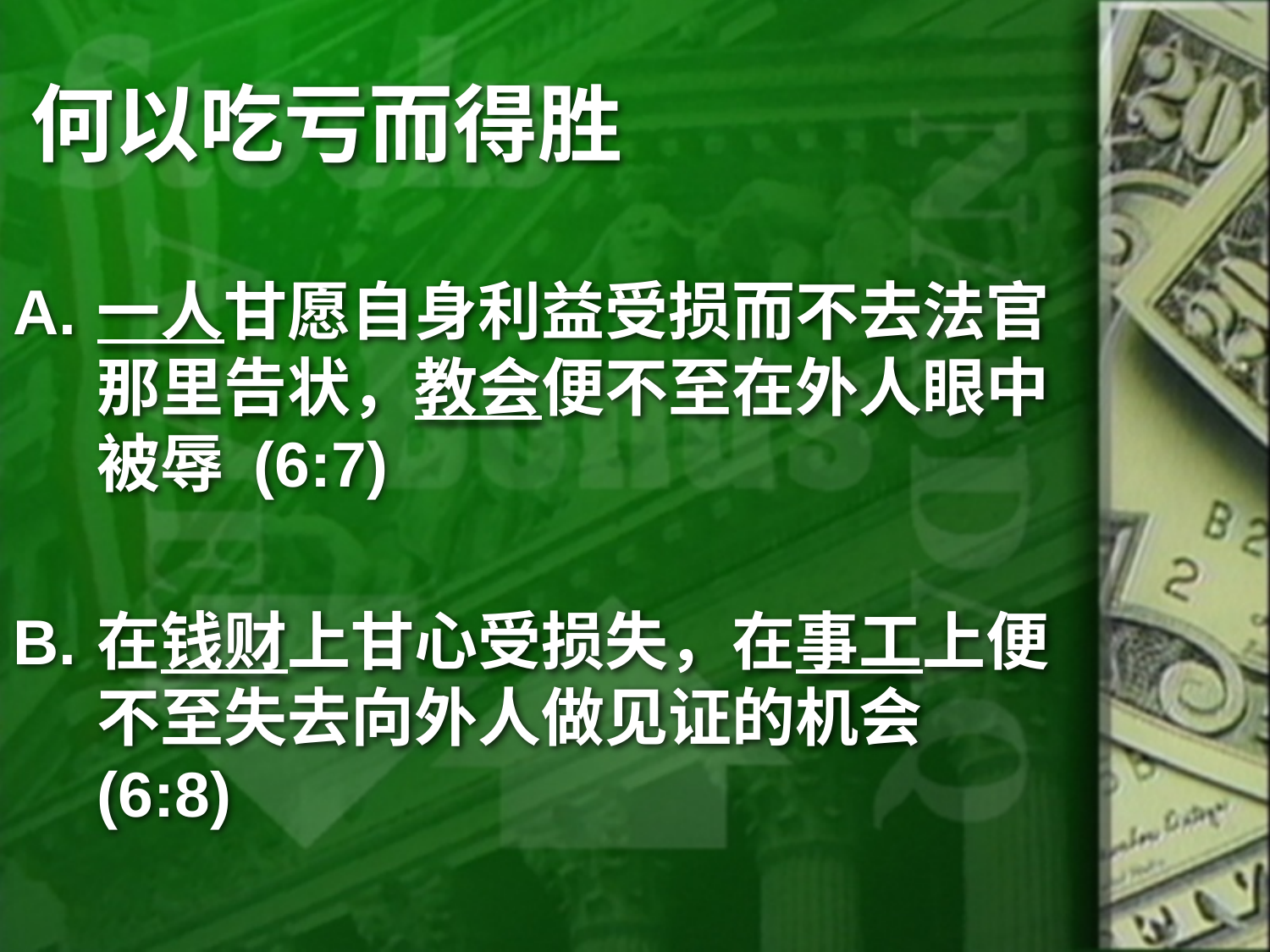

# 何以吃亏而得胜
A.	一人甘愿自身利益受损而不去法官那里告状，教会便不至在外人眼中被辱 (6:7)

B.	在钱财上甘心受损失，在事工上便不至失去向外人做见证的机会  (6:8)